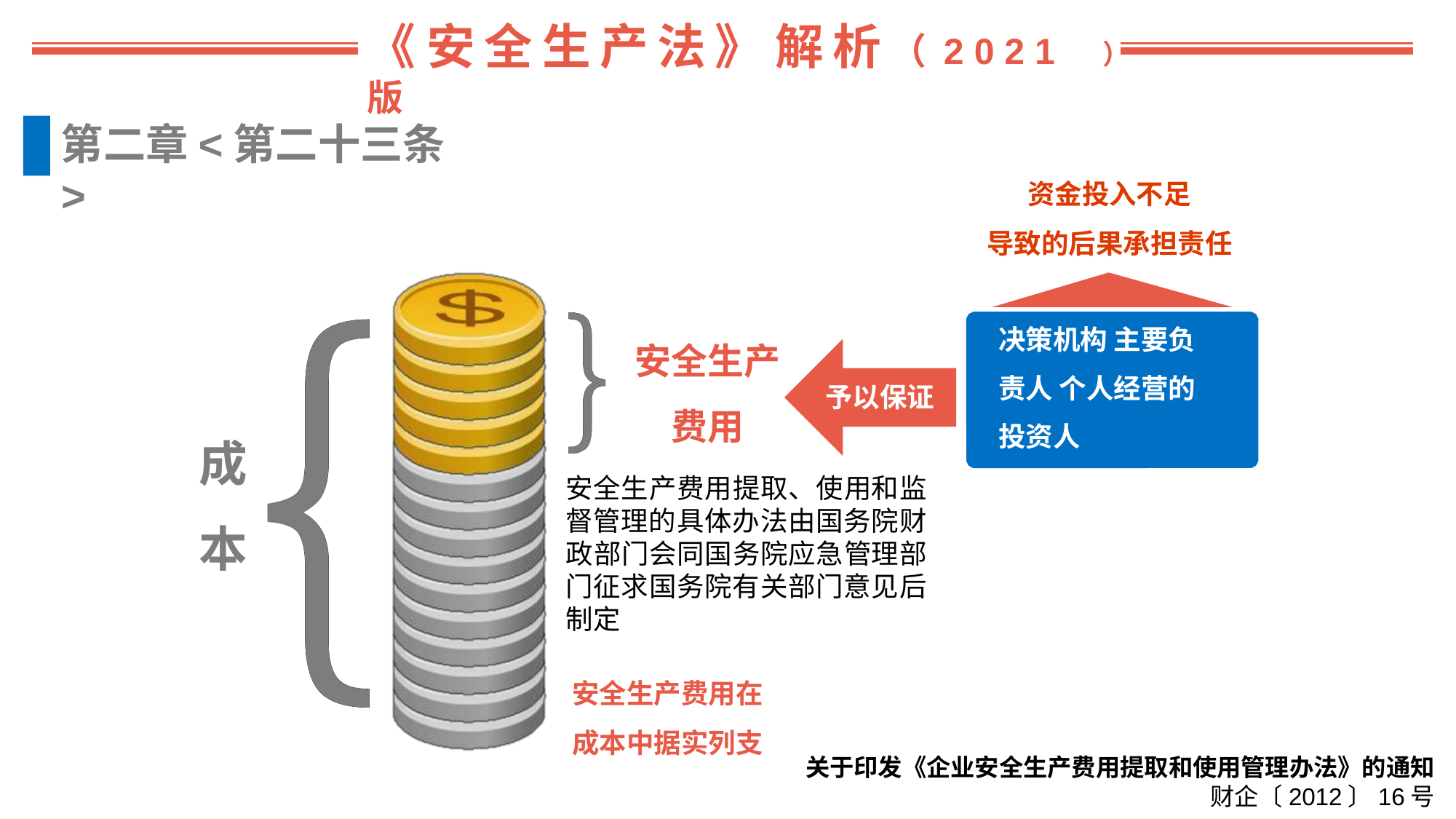

# 《 安全生产法》 解析（ 2 0 2 1 版
）

第二章<第二十三条>
资金投入不足
导致的后果承担责任

安全生产 费用
决策机构 主要负

责人 个人经营的 投资人

予以保证
成 本

安全生产费用提取、使用和监 督管理的具体办法由国务院财 政部门会同国务院应急管理部 门征求国务院有关部门意见后 制定

安全生产费用在 成本中据实列支
关于印发《企业安全生产费用提取和使用管理办法》的通知
财企〔2012〕16号